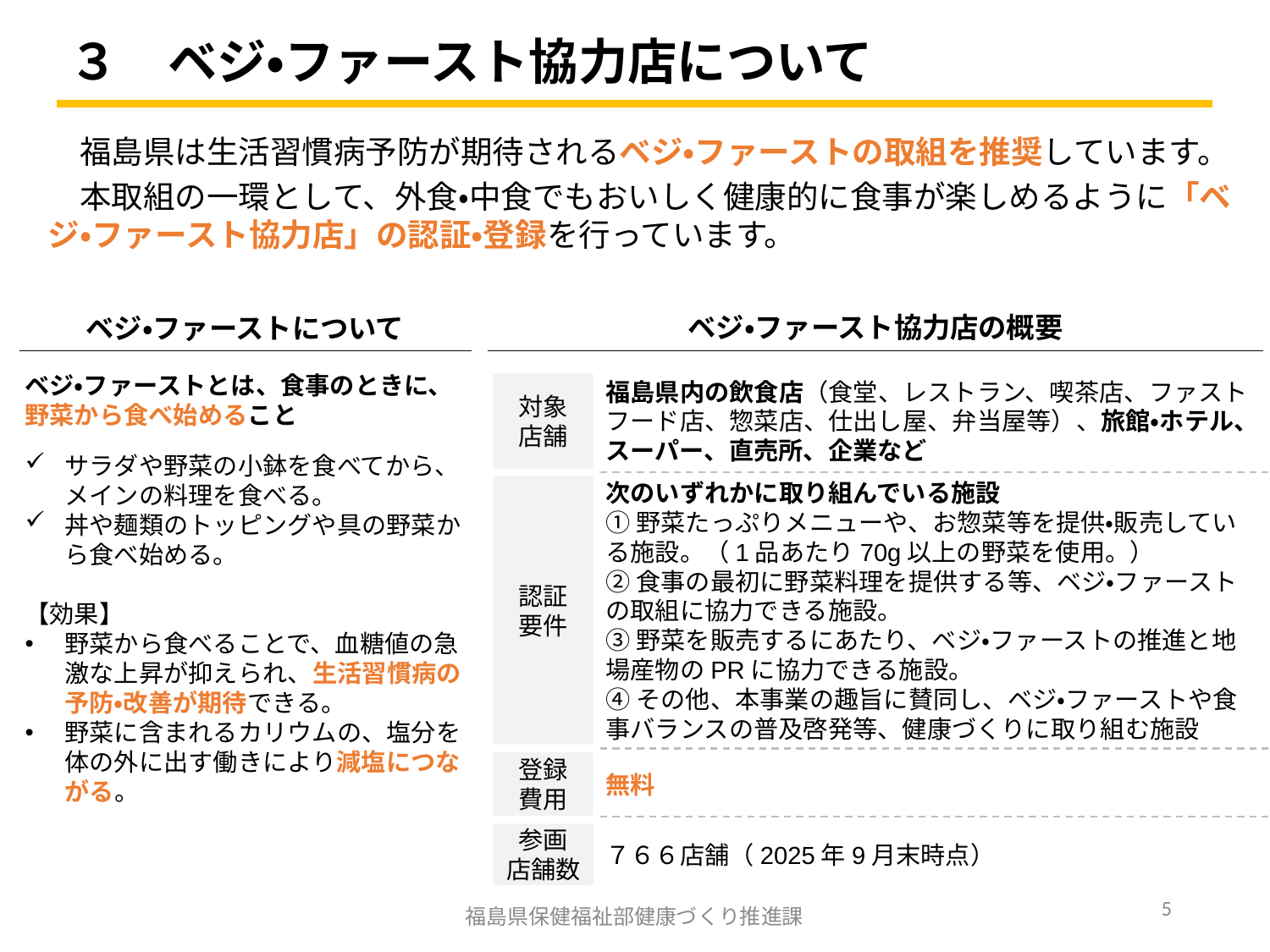

# ３　ベジ・ファースト協力店について
　福島県は生活習慣病予防が期待されるベジ・ファーストの取組を推奨しています。
　本取組の一環として、外食・中食でもおいしく健康的に食事が楽しめるように「ベジ・ファースト協力店」の認証・登録を行っています。
ベジ・ファースト協力店の概要
ベジ・ファーストについて
ベジ・ファーストとは、食事のときに、野菜から食べ始めること
サラダや野菜の小鉢を食べてから、メインの料理を食べる。
丼や麺類のトッピングや具の野菜から食べ始める。

【効果】
野菜から食べることで、血糖値の急激な上昇が抑えられ、生活習慣病の予防・改善が期待できる。
野菜に含まれるカリウムの、塩分を体の外に出す働きにより減塩につながる。
福島県内の飲食店（食堂、レストラン、喫茶店、ファストフード店、惣菜店、仕出し屋、弁当屋等）、旅館・ホテル、スーパー、直売所、企業など
対象
店舗
次のいずれかに取り組んでいる施設
①野菜たっぷりメニューや、お惣菜等を提供・販売している施設。（1品あたり70g以上の野菜を使用。）
②食事の最初に野菜料理を提供する等、ベジ・ファーストの取組に協力できる施設。
③野菜を販売するにあたり、ベジ・ファーストの推進と地場産物のPRに協力できる施設。
④その他、本事業の趣旨に賛同し、ベジ・ファーストや食事バランスの普及啓発等、健康づくりに取り組む施設
認証
要件
無料
登録
費用
参画
店舗数
７６６店舗（2025年9月末時点）
5
福島県保健福祉部健康づくり推進課